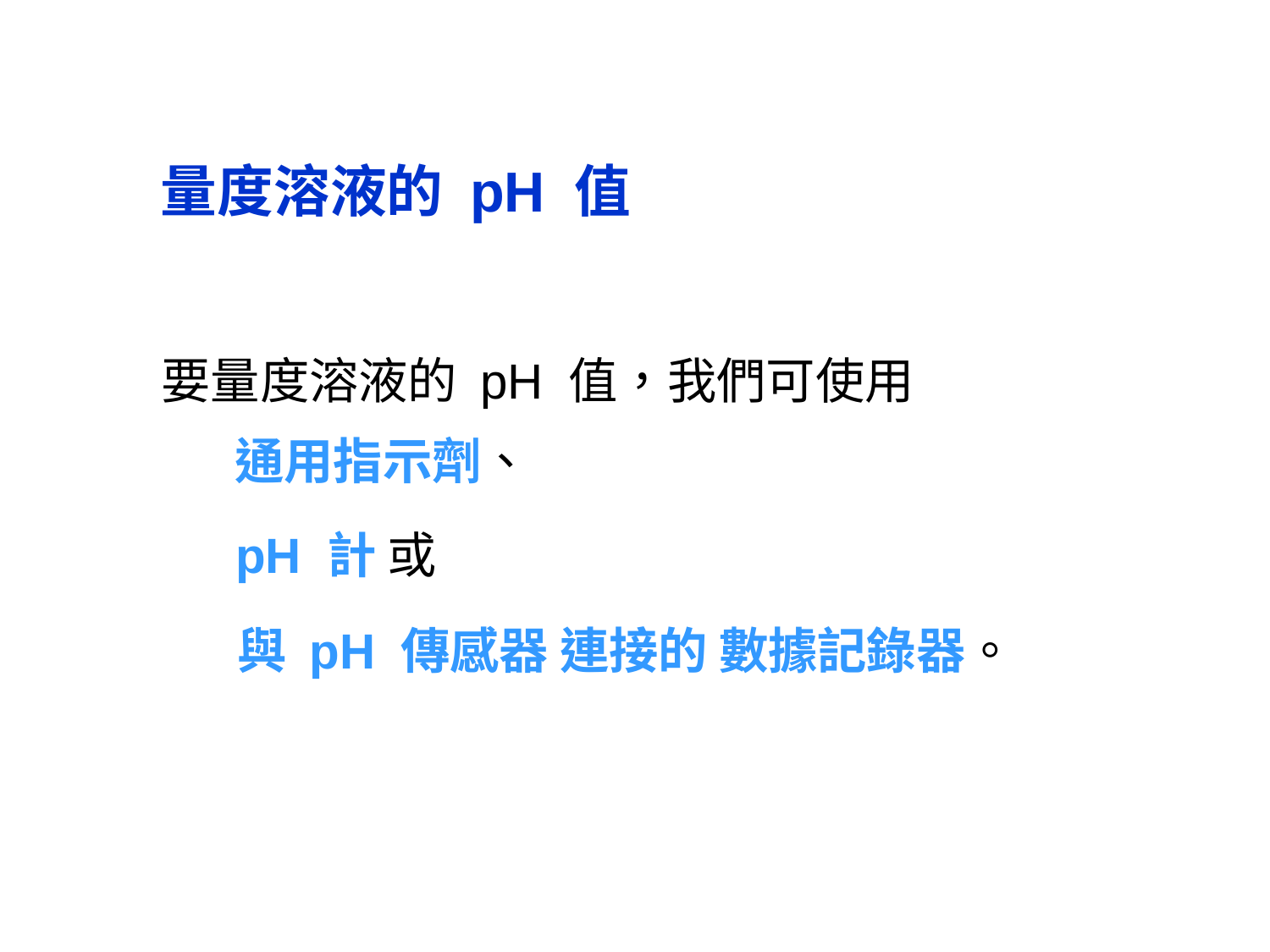

量度溶液的 pH 值
要量度溶液的 pH 值，我們可使用
	通用指示劑、
pH 計 或
與 pH 傳感器 連接的 數據記錄器。